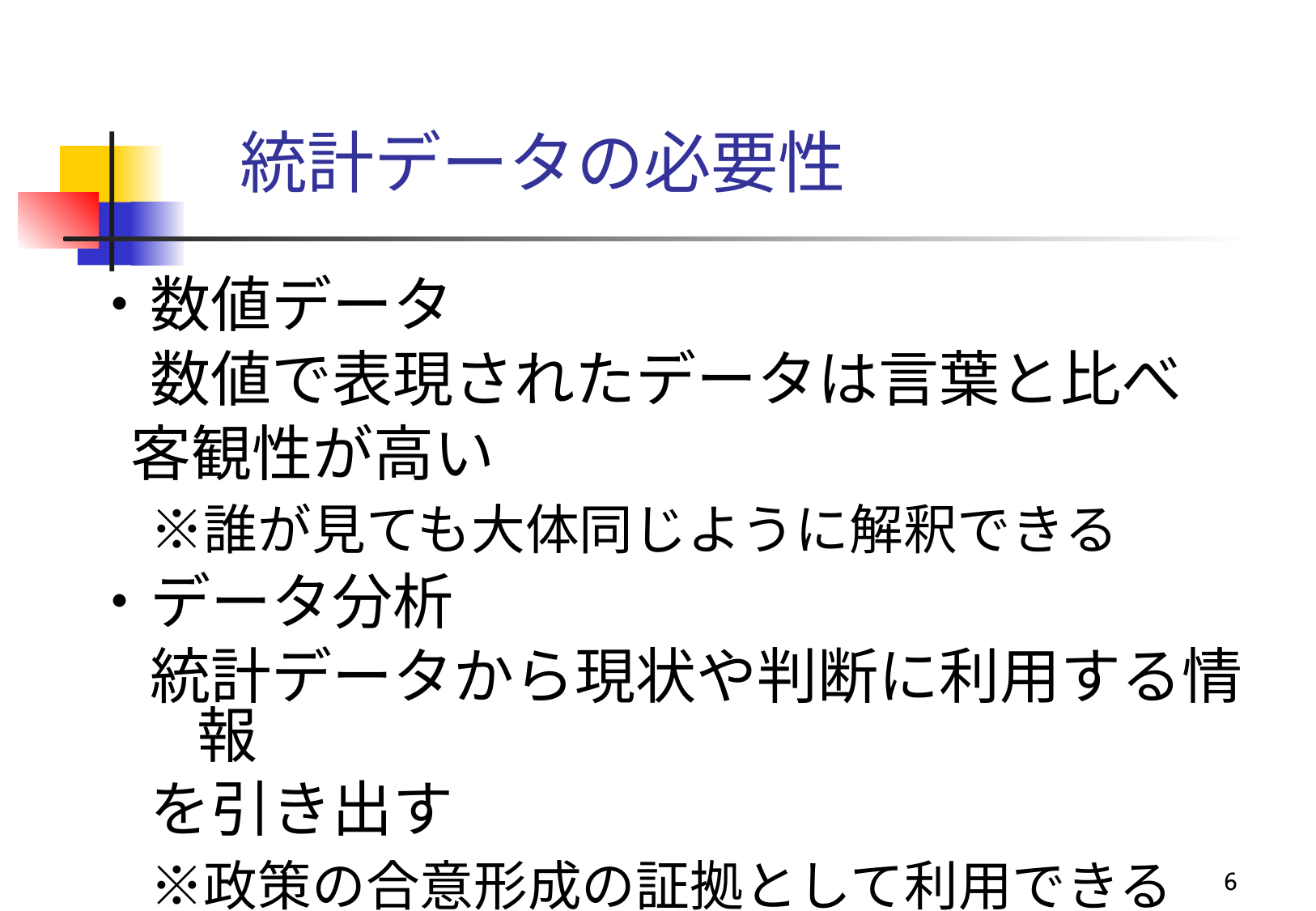

統計データの必要性
・数値データ
　数値で表現されたデータは言葉と比べ
  客観性が高い
　※誰が見ても大体同じように解釈できる
・データ分析
　統計データから現状や判断に利用する情報
　を引き出す
　※政策の合意形成の証拠として利用できる
6